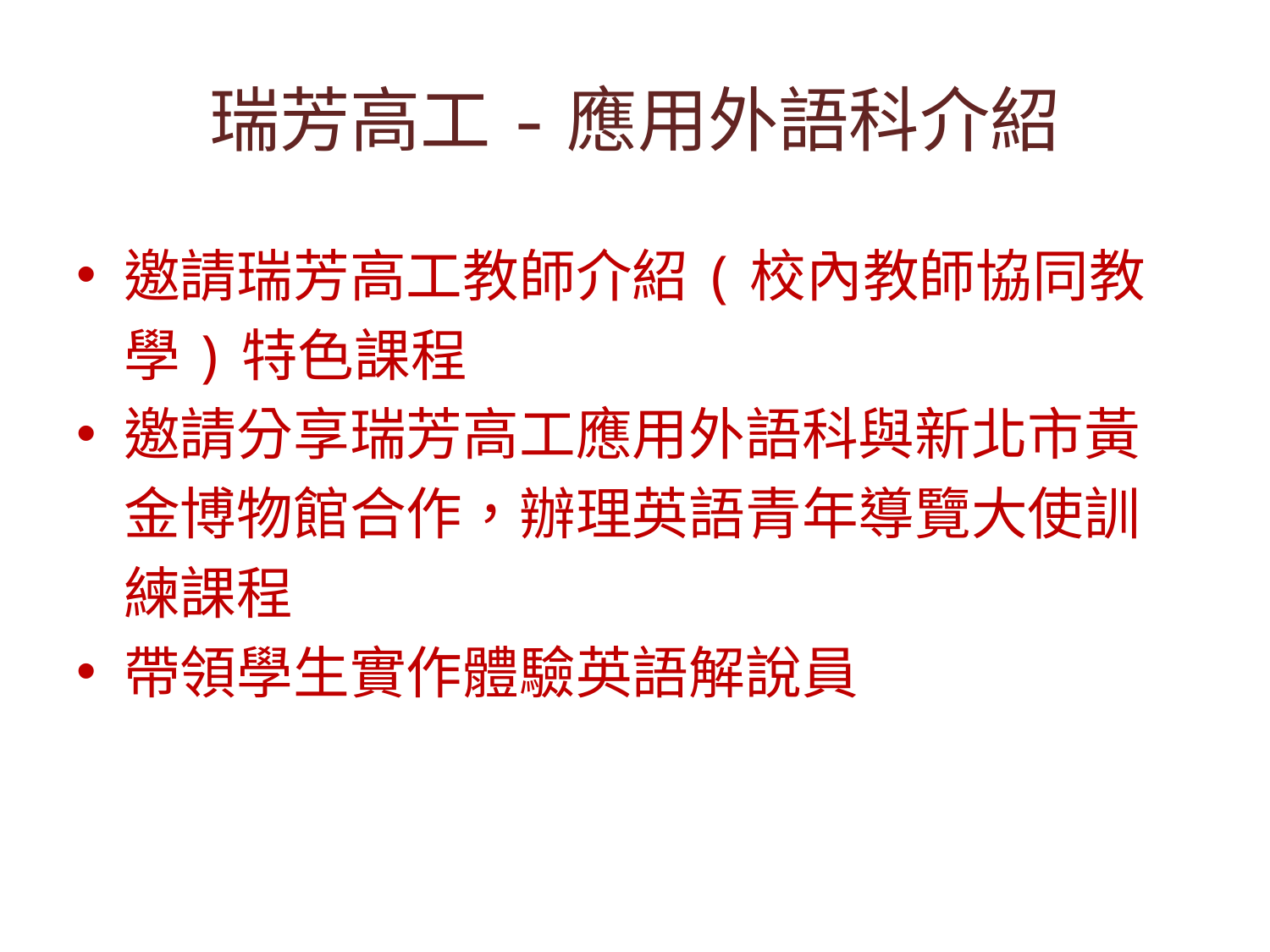

# 瑞芳高工-應用外語科介紹
邀請瑞芳高工教師介紹(校內教師協同教學)特色課程
邀請分享瑞芳高工應用外語科與新北市黃金博物館合作，辦理英語青年導覽大使訓練課程
帶領學生實作體驗英語解說員